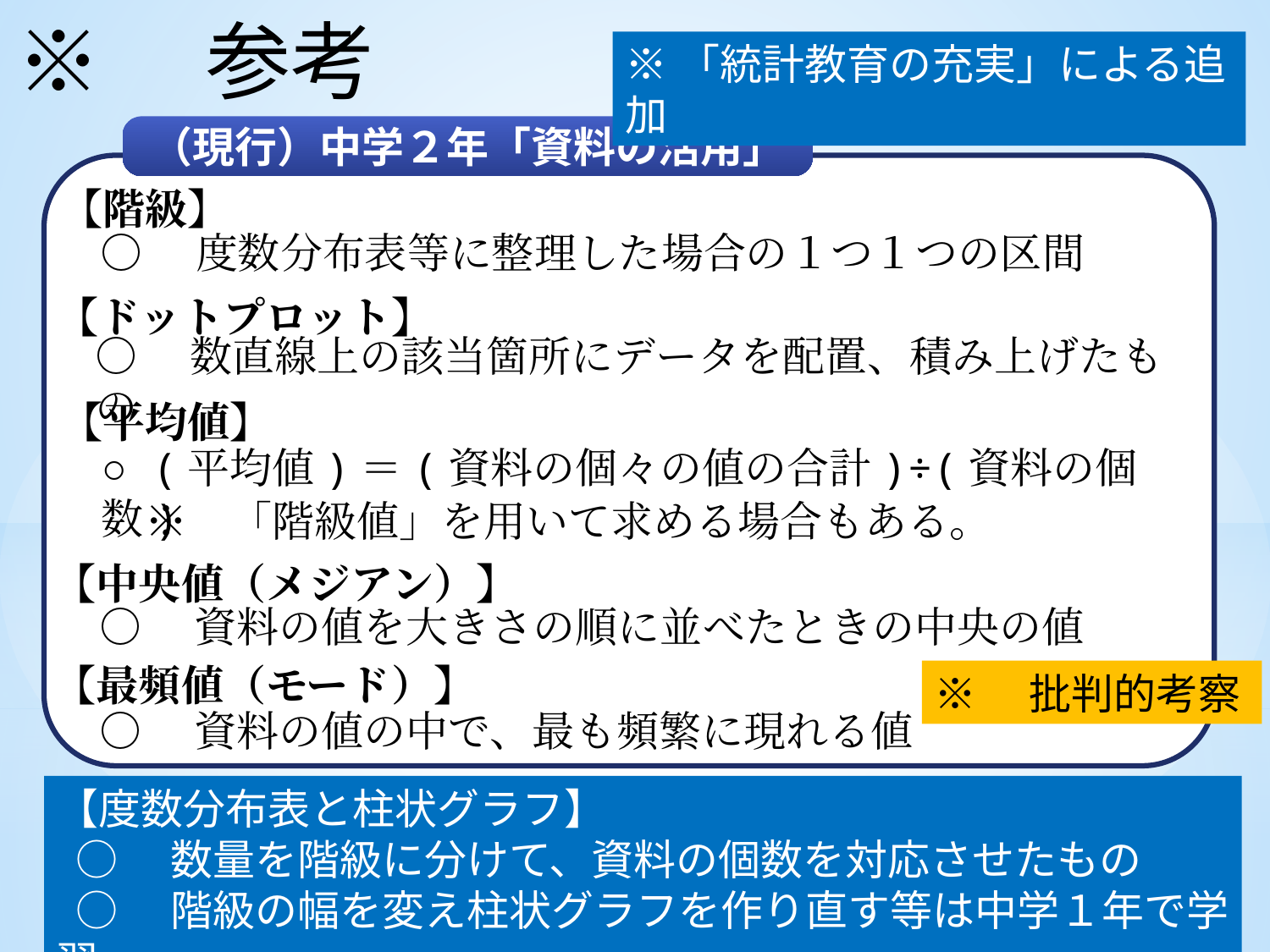

※　参考
※「統計教育の充実」による追加
（現行）中学２年「資料の活用」

【階級】
○　度数分布表等に整理した場合の１つ１つの区間
【ドットプロット】
○　数直線上の該当箇所にデータを配置、積み上げたもの
【平均値】
○ (平均値)＝(資料の個々の値の合計)÷(資料の個数)
　※　「階級値」を用いて求める場合もある。
【中央値（メジアン）】
○　資料の値を大きさの順に並べたときの中央の値
【最頻値（モード）】
※　批判的考察
○　資料の値の中で、最も頻繁に現れる値
【度数分布表と柱状グラフ】
  ○　数量を階級に分けて、資料の個数を対応させたもの
  ○　階級の幅を変え柱状グラフを作り直す等は中学１年で学習